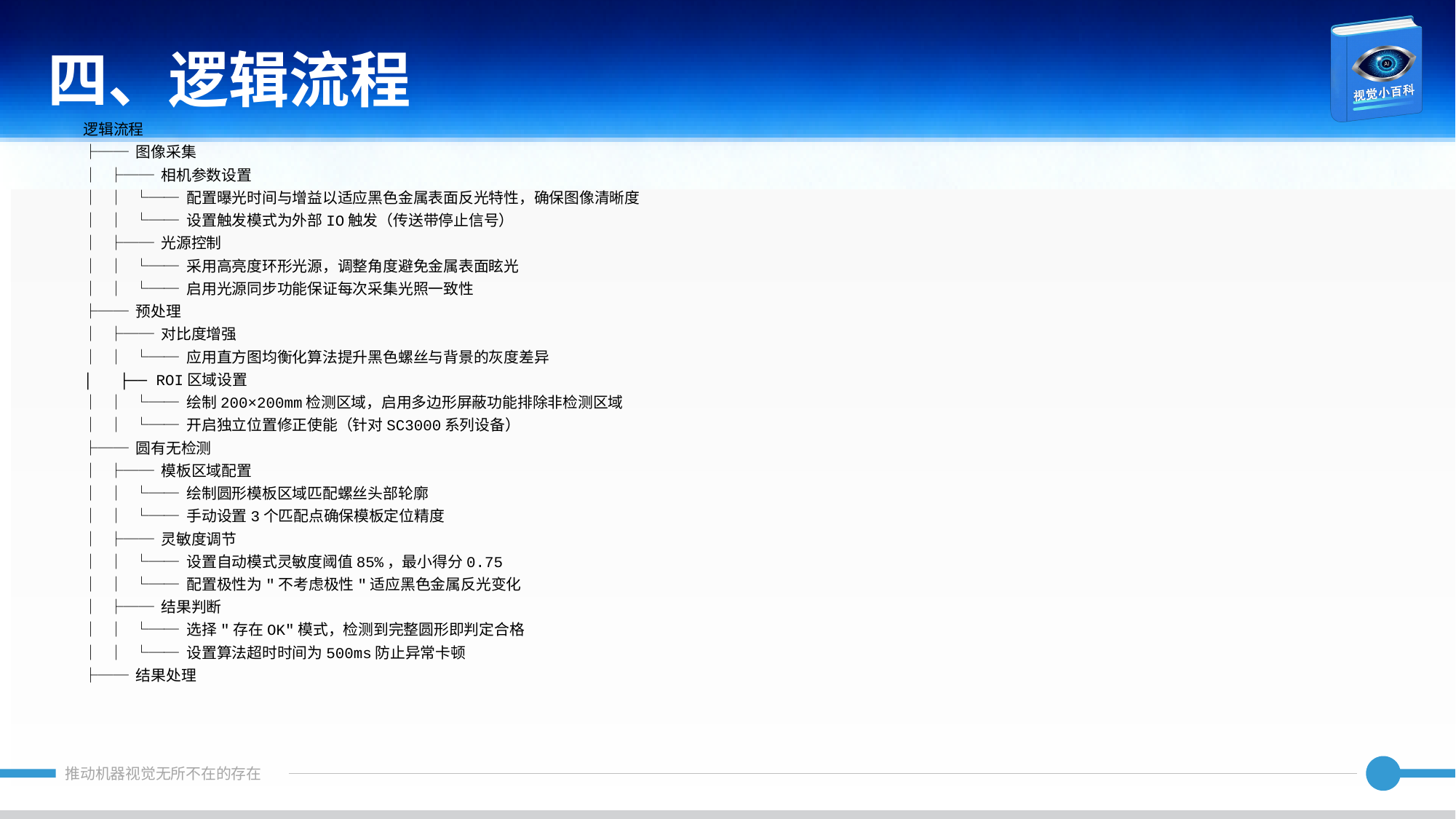

四、逻辑流程

逻辑流程
├── 图像采集
│   ├── 相机参数设置
│   │   └── 配置曝光时间与增益以适应黑色金属表面反光特性，确保图像清晰度
│   │   └── 设置触发模式为外部IO触发（传送带停止信号）
│   ├── 光源控制
│   │   └── 采用高亮度环形光源，调整角度避免金属表面眩光
│   │   └── 启用光源同步功能保证每次采集光照一致性
├── 预处理
│   ├── 对比度增强
│   │   └── 应用直方图均衡化算法提升黑色螺丝与背景的灰度差异
│   ├── ROI区域设置
│   │   └── 绘制200×200mm检测区域，启用多边形屏蔽功能排除非检测区域
│   │   └── 开启独立位置修正使能（针对SC3000系列设备）
├── 圆有无检测
│   ├── 模板区域配置
│   │   └── 绘制圆形模板区域匹配螺丝头部轮廓
│   │   └── 手动设置3个匹配点确保模板定位精度
│   ├── 灵敏度调节
│   │   └── 设置自动模式灵敏度阈值85%，最小得分0.75
│   │   └── 配置极性为"不考虑极性"适应黑色金属反光变化
│   ├── 结果判断
│   │   └── 选择"存在OK"模式，检测到完整圆形即判定合格
│   │   └── 设置算法超时时间为500ms防止异常卡顿
├── 结果处理
8